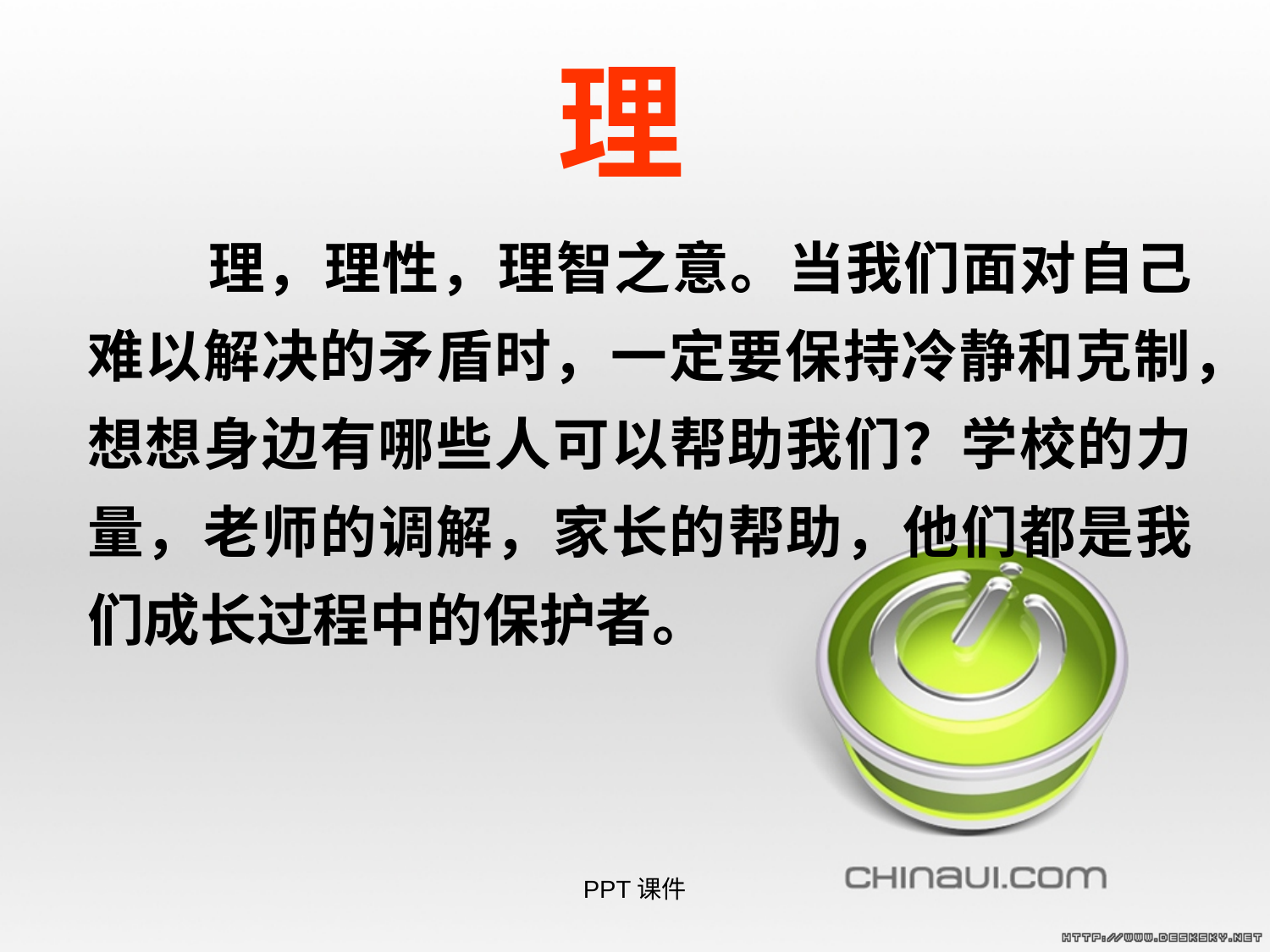

理
          理，理性，理智之意。当我们面对自己难以解决的矛盾时，一定要保持冷静和克制，想想身边有哪些人可以帮助我们？学校的力量，老师的调解，家长的帮助，他们都是我们成长过程中的保护者。
PPT课件
23